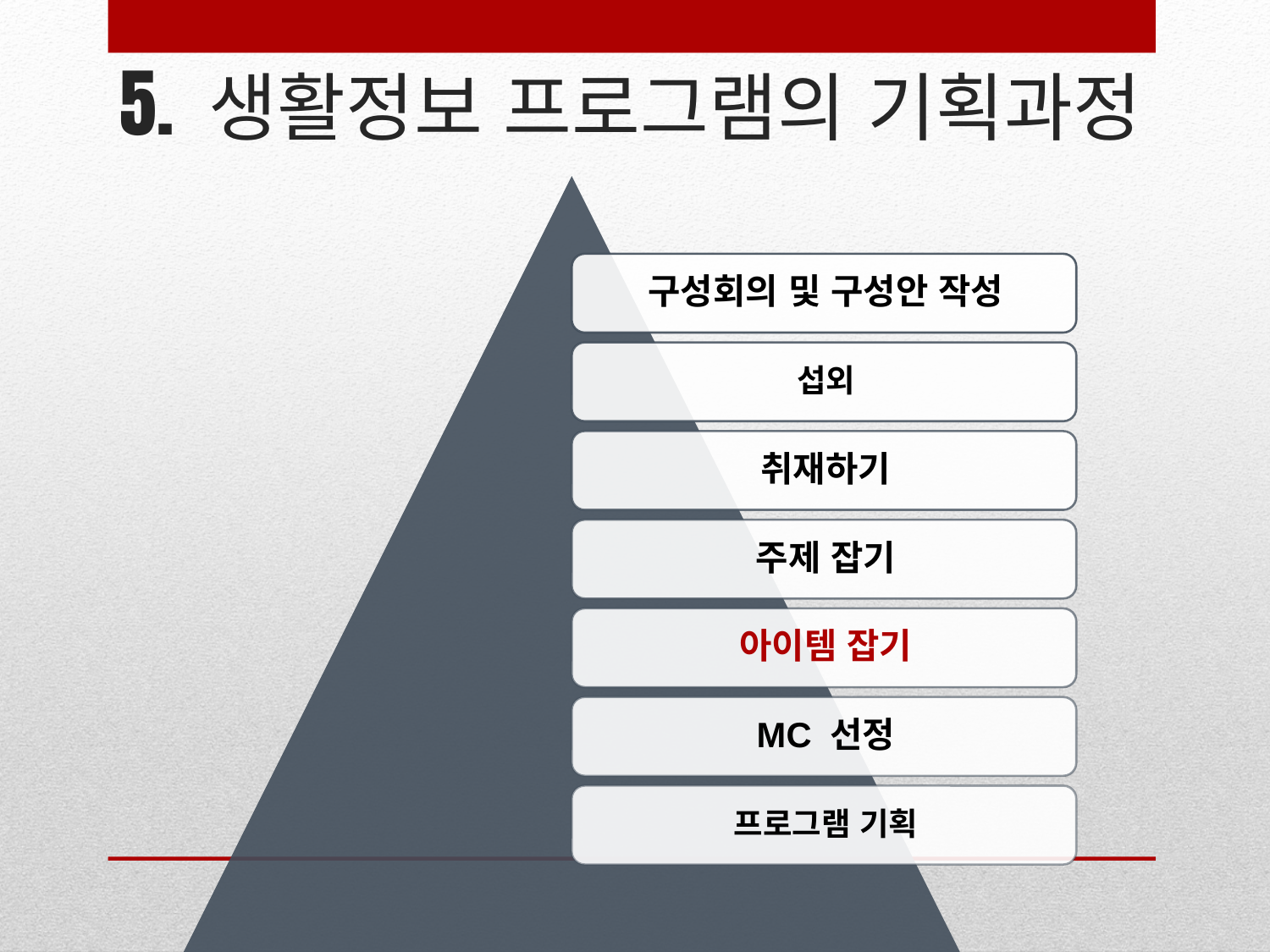

# 5. 생활정보 프로그램의 기획과정

구성회의 및 구성안 작성
섭외
취재하기
주제 잡기
아이템 잡기
MC 선정
프로그램 기획